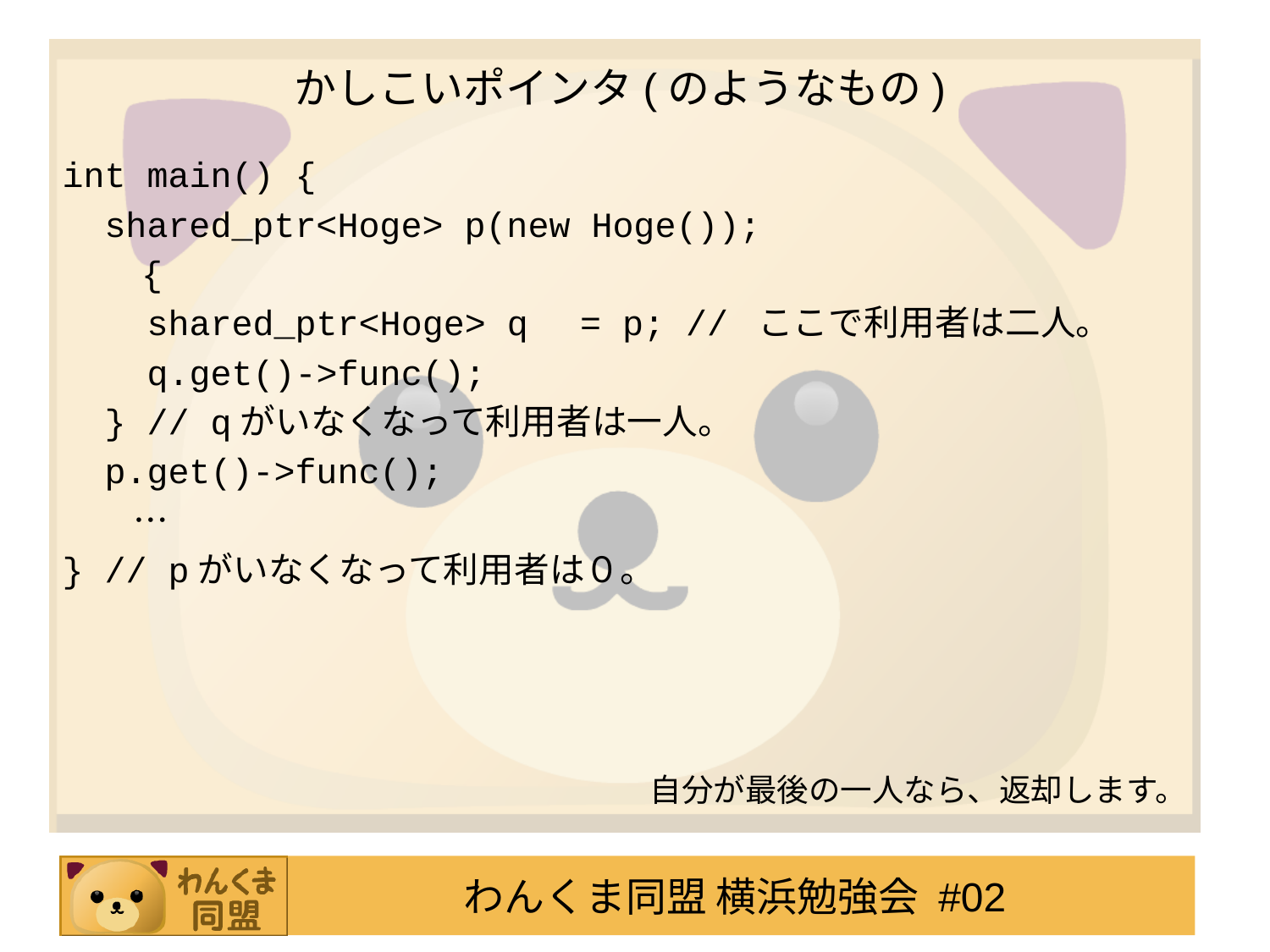

# かしこいポインタ(のようなもの)
int main() {
  shared_ptr<Hoge> p(new Hoge());
　　{
    shared_ptr<Hoge> q　= p; // ここで利用者は二人。
    q.get()->func();
  } // qがいなくなって利用者は一人。
  p.get()->func();
　　…
} // pがいなくなって利用者は０。
自分が最後の一人なら、返却します。